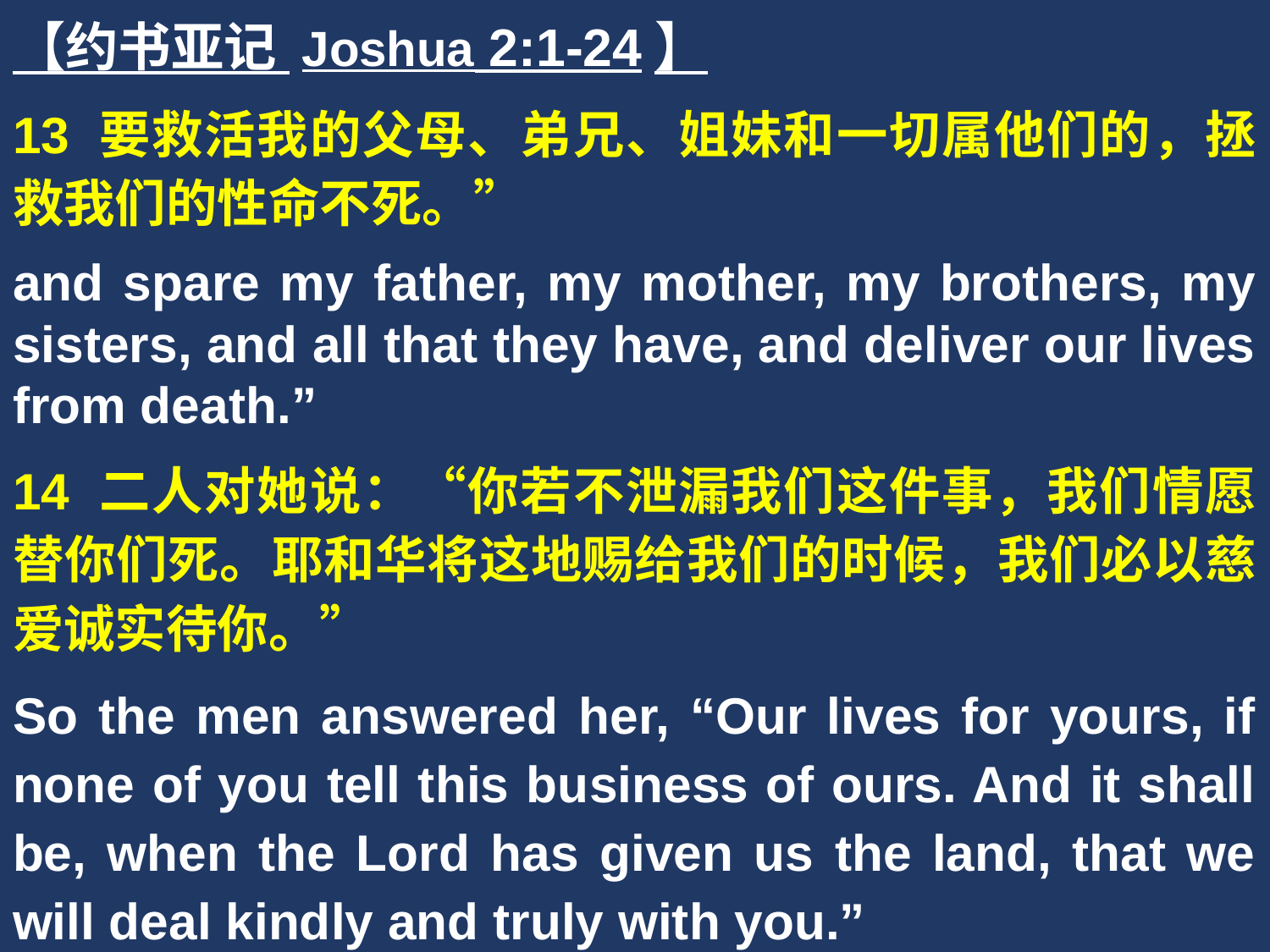

【约书亚记 Joshua 2:1-24】
13 要救活我的父母、弟兄、姐妹和一切属他们的，拯救我们的性命不死。”
and spare my father, my mother, my brothers, my sisters, and all that they have, and deliver our lives from death.”
14 二人对她说：“你若不泄漏我们这件事，我们情愿替你们死。耶和华将这地赐给我们的时候，我们必以慈爱诚实待你。”
So the men answered her, “Our lives for yours, if none of you tell this business of ours. And it shall be, when the Lord has given us the land, that we will deal kindly and truly with you.”